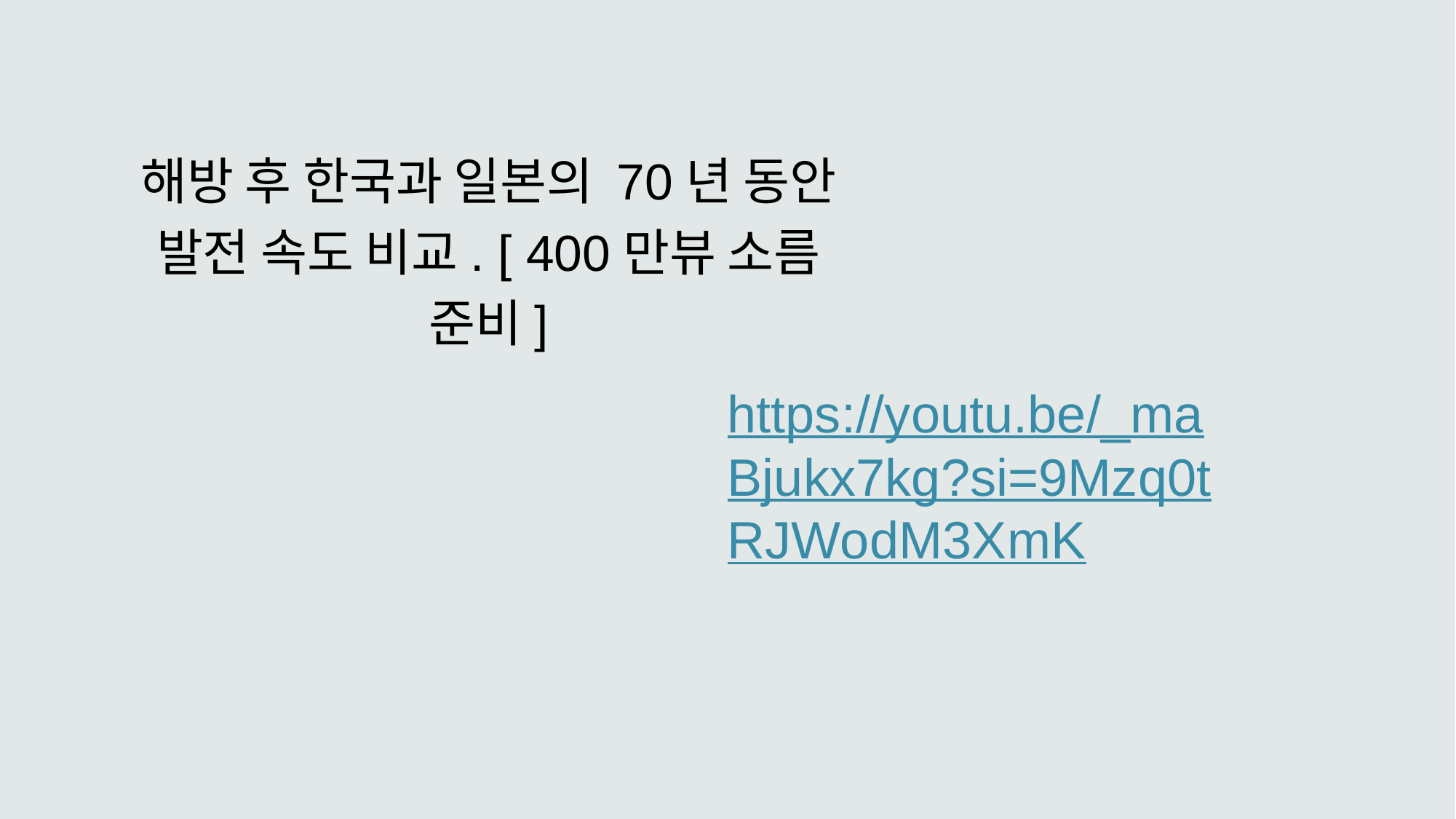

해방 후 한국과 일본의 70년 동안 발전 속도 비교. [ 400만뷰 소름 준비]

https://youtu.be/_maBjukx7kg?si=9Mzq0tRJWodM3XmK